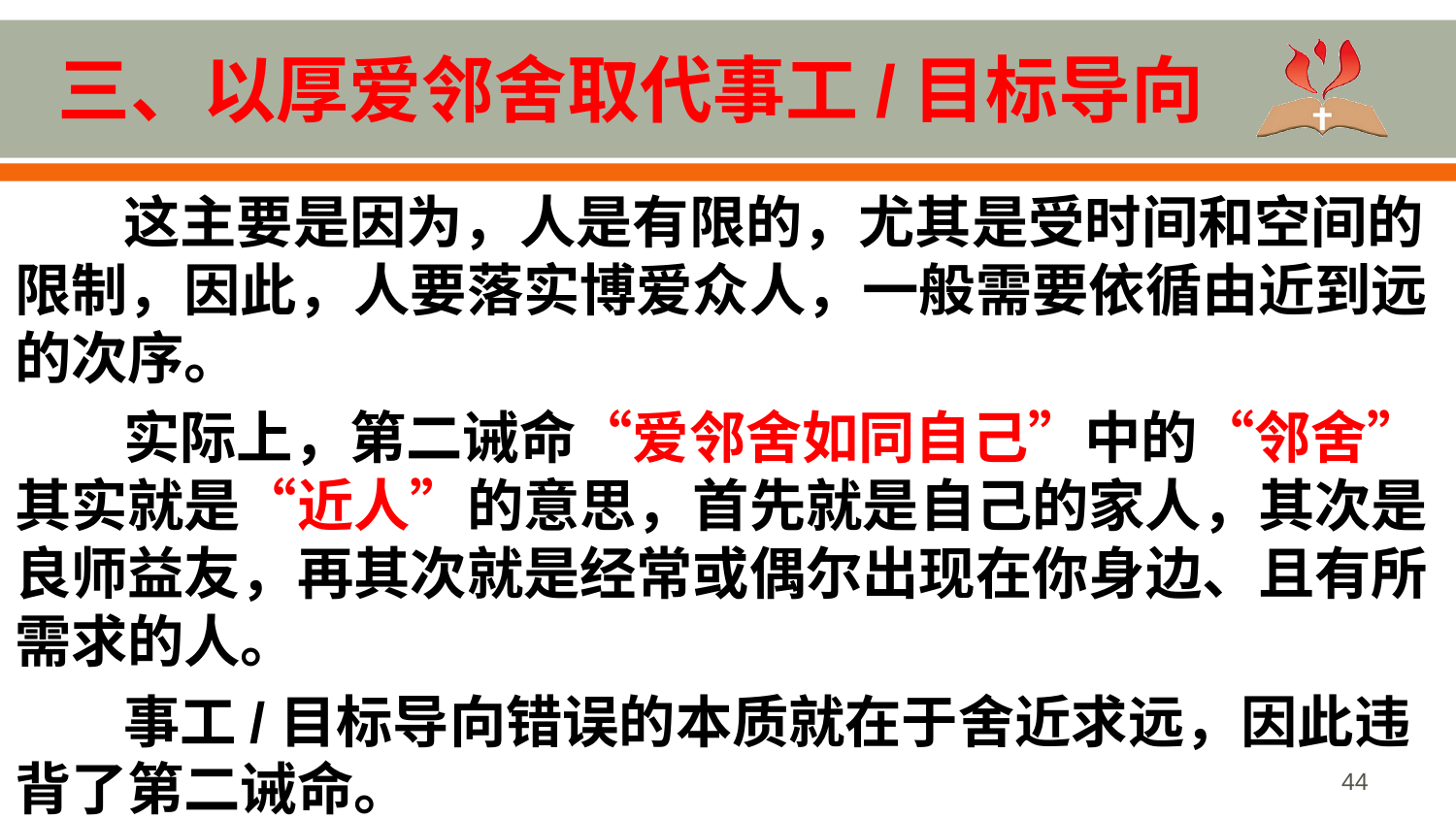

# 三、以厚爱邻舍取代事工/目标导向
这主要是因为，人是有限的，尤其是受时间和空间的限制，因此，人要落实博爱众人，一般需要依循由近到远的次序。
实际上，第二诫命“爱邻舍如同自己”中的“邻舍”其实就是“近人”的意思，首先就是自己的家人，其次是良师益友，再其次就是经常或偶尔出现在你身边、且有所需求的人。
事工/目标导向错误的本质就在于舍近求远，因此违背了第二诫命。

44